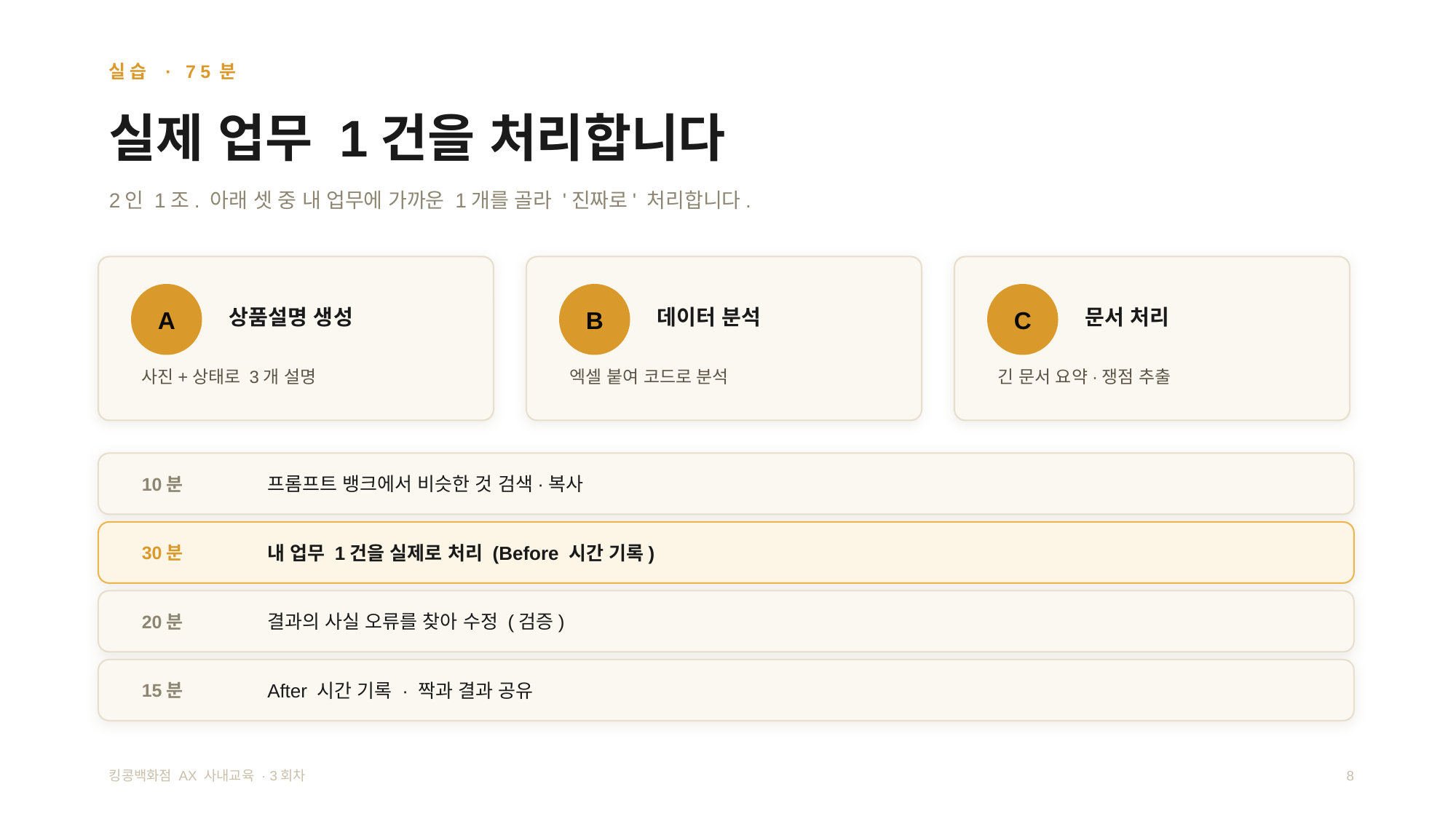

실습 · 75분
실제 업무 1건을 처리합니다
2인 1조. 아래 셋 중 내 업무에 가까운 1개를 골라 '진짜로' 처리합니다.

A

B

C
상품설명 생성
데이터 분석
문서 처리
사진+상태로 3개 설명
엑셀 붙여 코드로 분석
긴 문서 요약·쟁점 추출

10분
프롬프트 뱅크에서 비슷한 것 검색·복사

30분
내 업무 1건을 실제로 처리 (Before 시간 기록)

20분
결과의 사실 오류를 찾아 수정 (검증)

15분
After 시간 기록 · 짝과 결과 공유
킹콩백화점 AX 사내교육 · 3회차
8